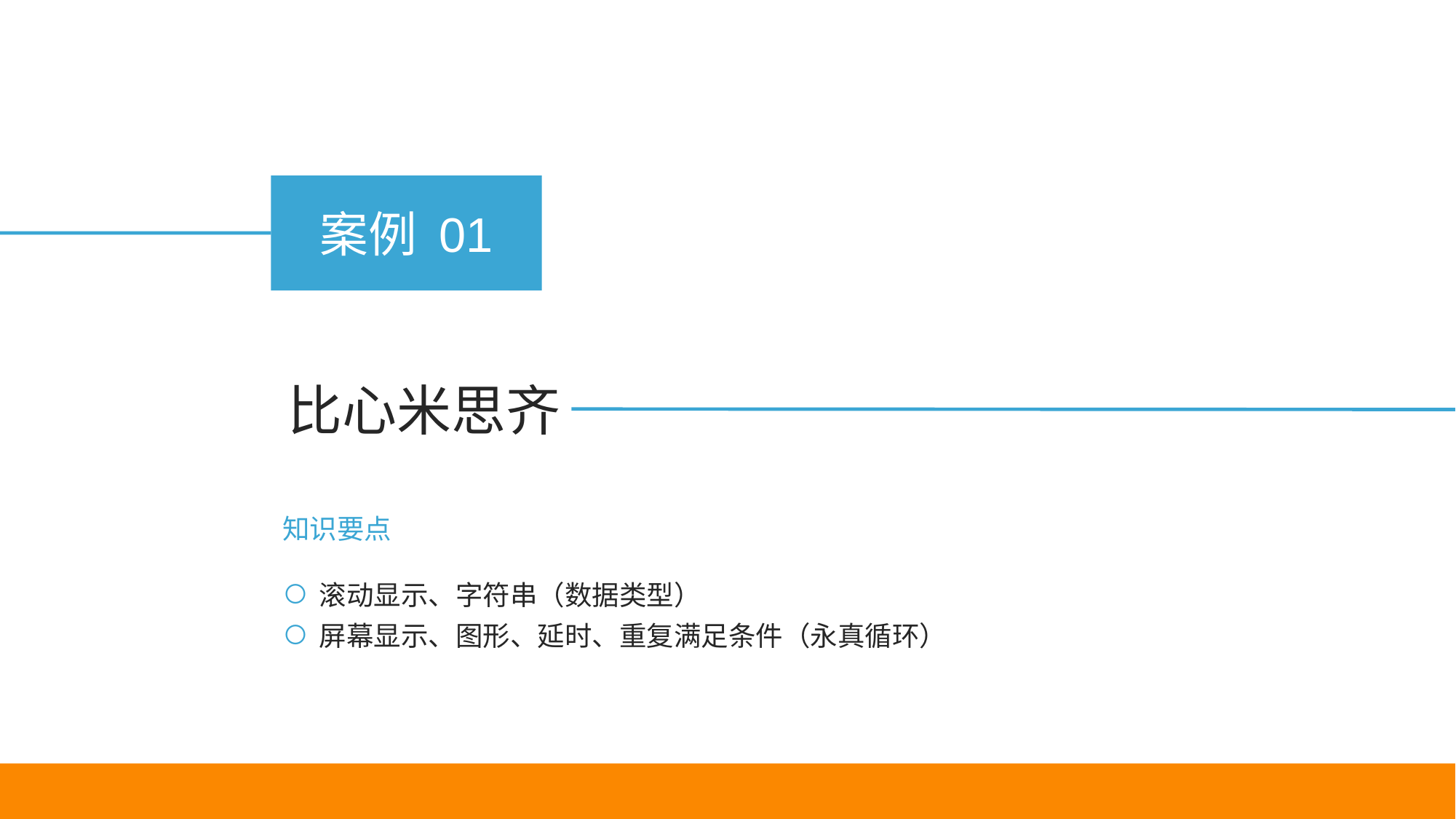

案例 01
比心米思齐
知识要点
滚动显示、字符串（数据类型）
屏幕显示、图形、延时、重复满足条件（永真循环）